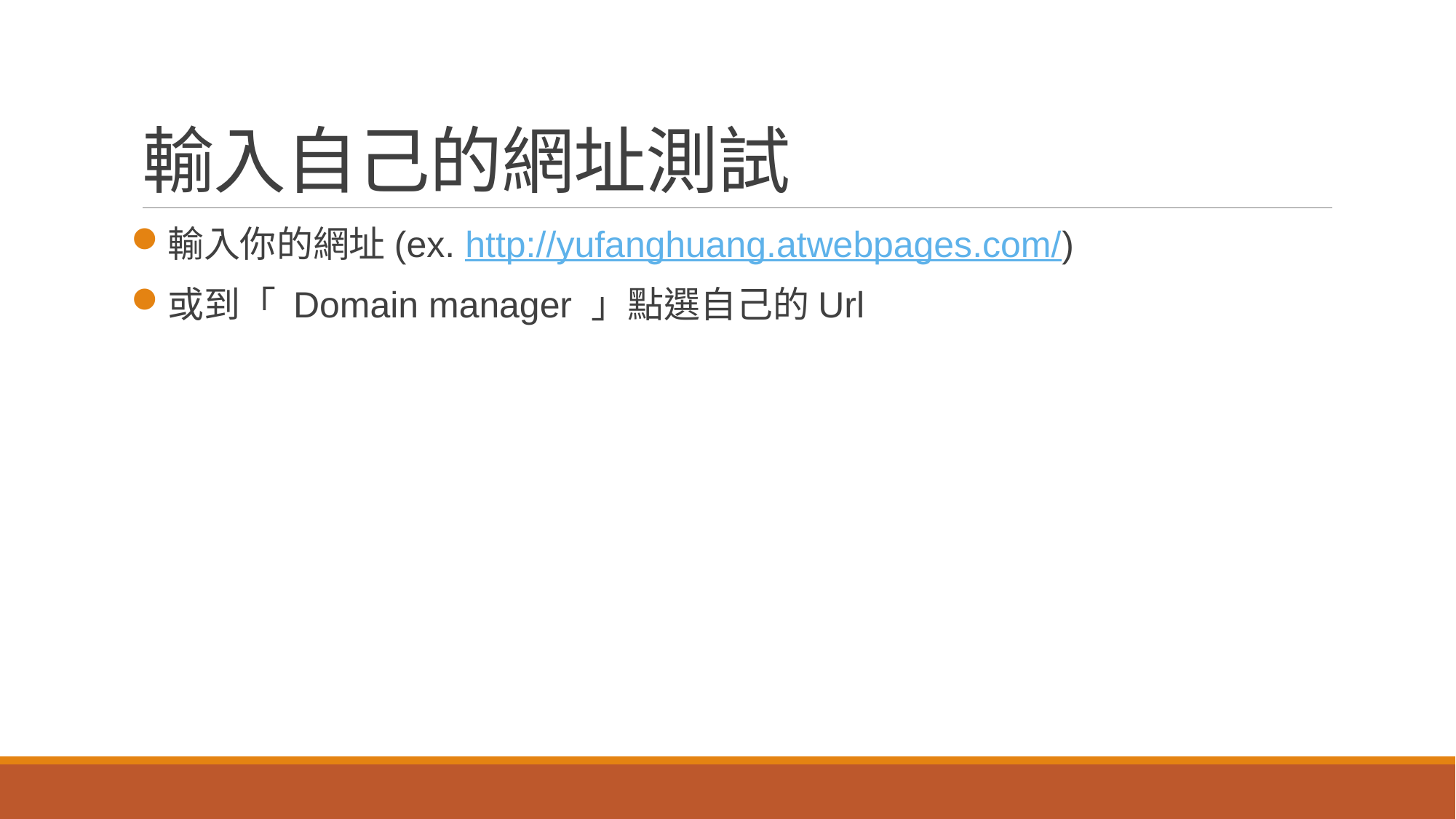

# 輸入自己的網址測試
輸入你的網址(ex. http://yufanghuang.atwebpages.com/)
或到「 Domain manager 」點選自己的Url